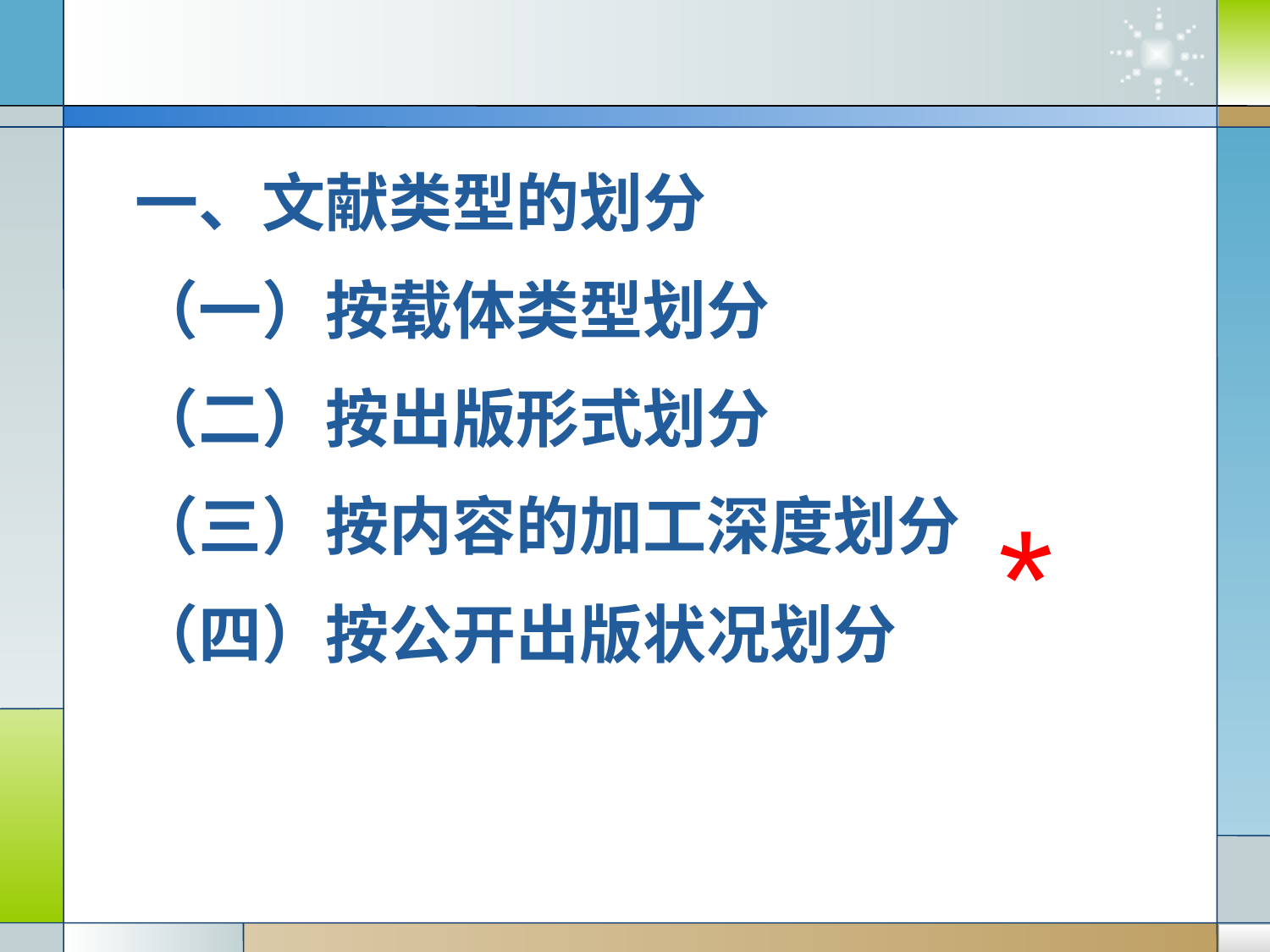

一、文献类型的划分
（一）按载体类型划分
（二）按出版形式划分
（三）按内容的加工深度划分
（四）按公开出版状况划分

*